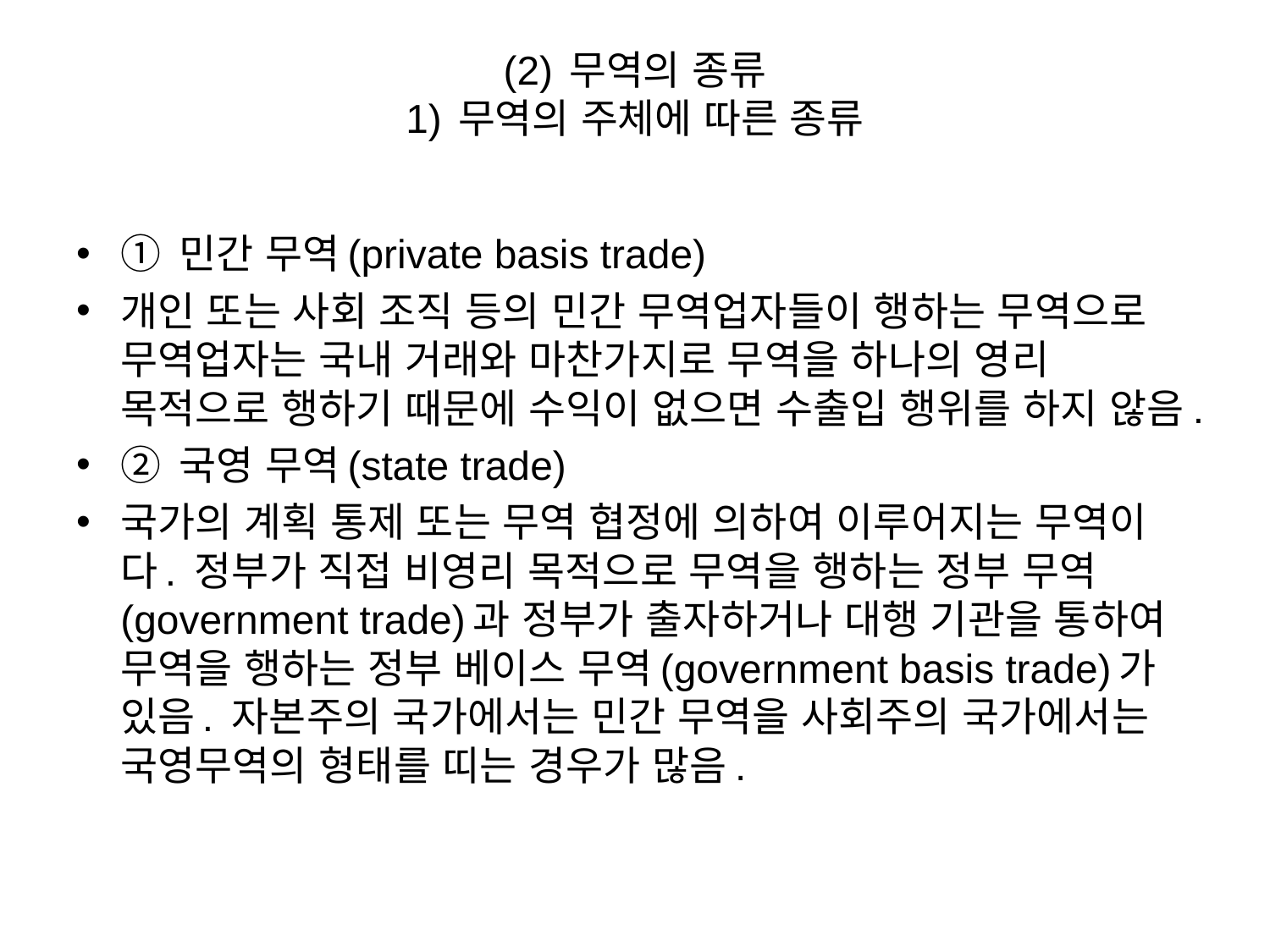

# (2) 무역의 종류 1) 무역의 주체에 따른 종류
① 민간 무역(private basis trade)
개인 또는 사회 조직 등의 민간 무역업자들이 행하는 무역으로 무역업자는 국내 거래와 마찬가지로 무역을 하나의 영리 목적으로 행하기 때문에 수익이 없으면 수출입 행위를 하지 않음.
② 국영 무역(state trade)
국가의 계획 통제 또는 무역 협정에 의하여 이루어지는 무역이다. 정부가 직접 비영리 목적으로 무역을 행하는 정부 무역(government trade)과 정부가 출자하거나 대행 기관을 통하여 무역을 행하는 정부 베이스 무역(government basis trade)가 있음. 자본주의 국가에서는 민간 무역을 사회주의 국가에서는 국영무역의 형태를 띠는 경우가 많음.